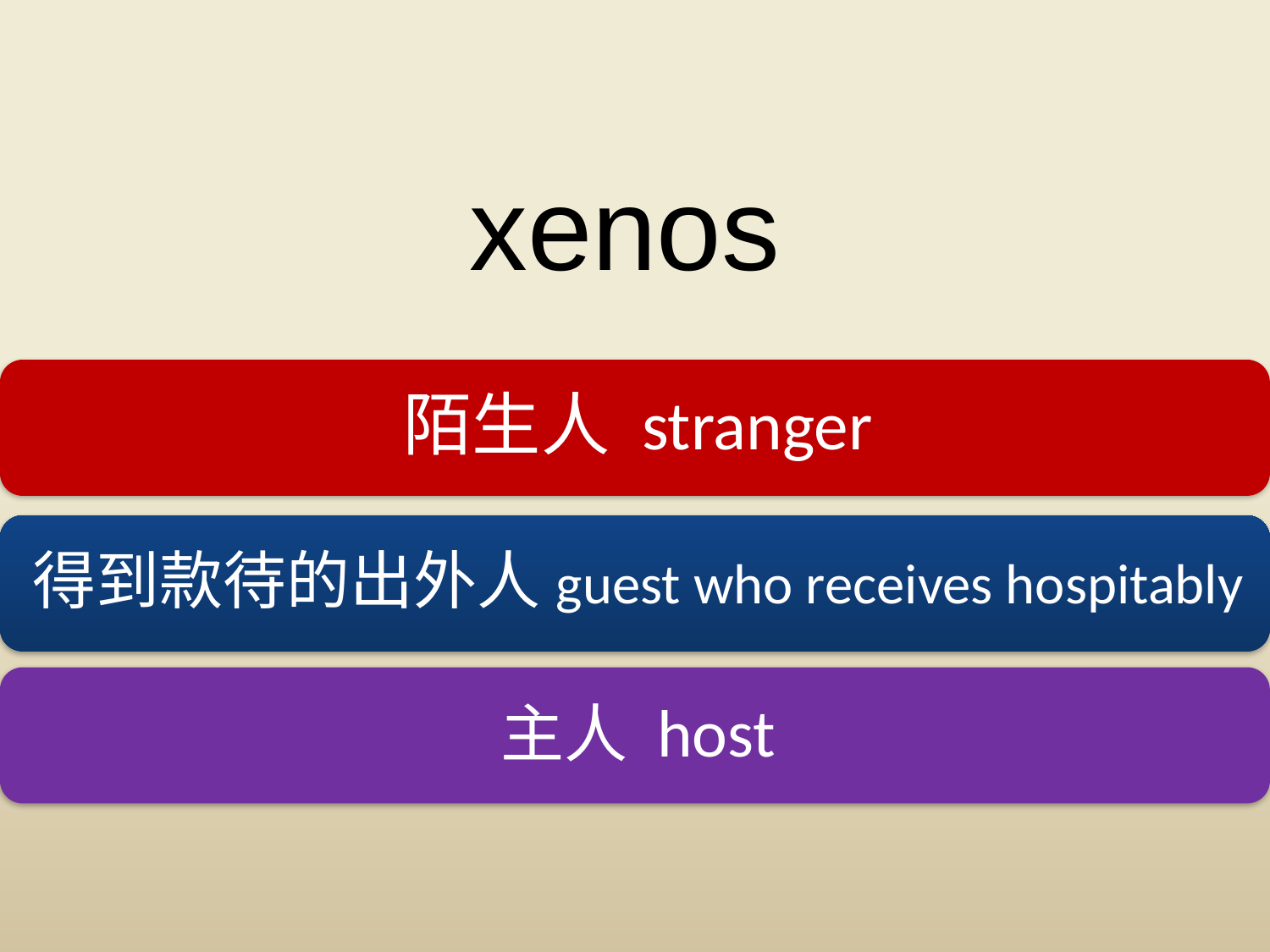

xenos
陌生人 stranger
得到款待的出外人guest who receives hospitably
主人 host